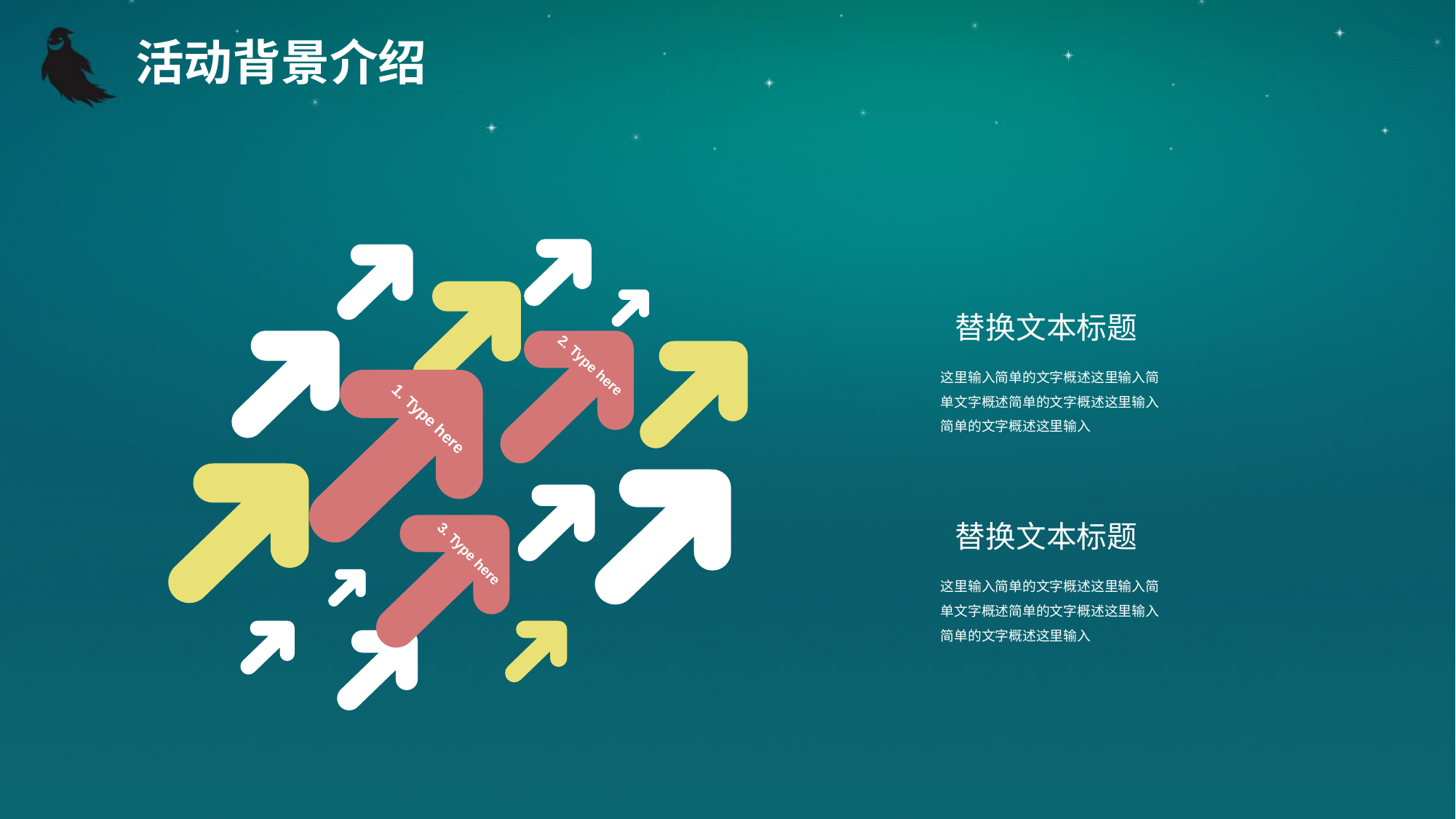

活动背景介绍

2. Type here

1. Type here

3. Type here

替换文本标题
这里输入简单的文字概述这里输入简单文字概述简单的文字概述这里输入简单的文字概述这里输入
替换文本标题
这里输入简单的文字概述这里输入简单文字概述简单的文字概述这里输入简单的文字概述这里输入